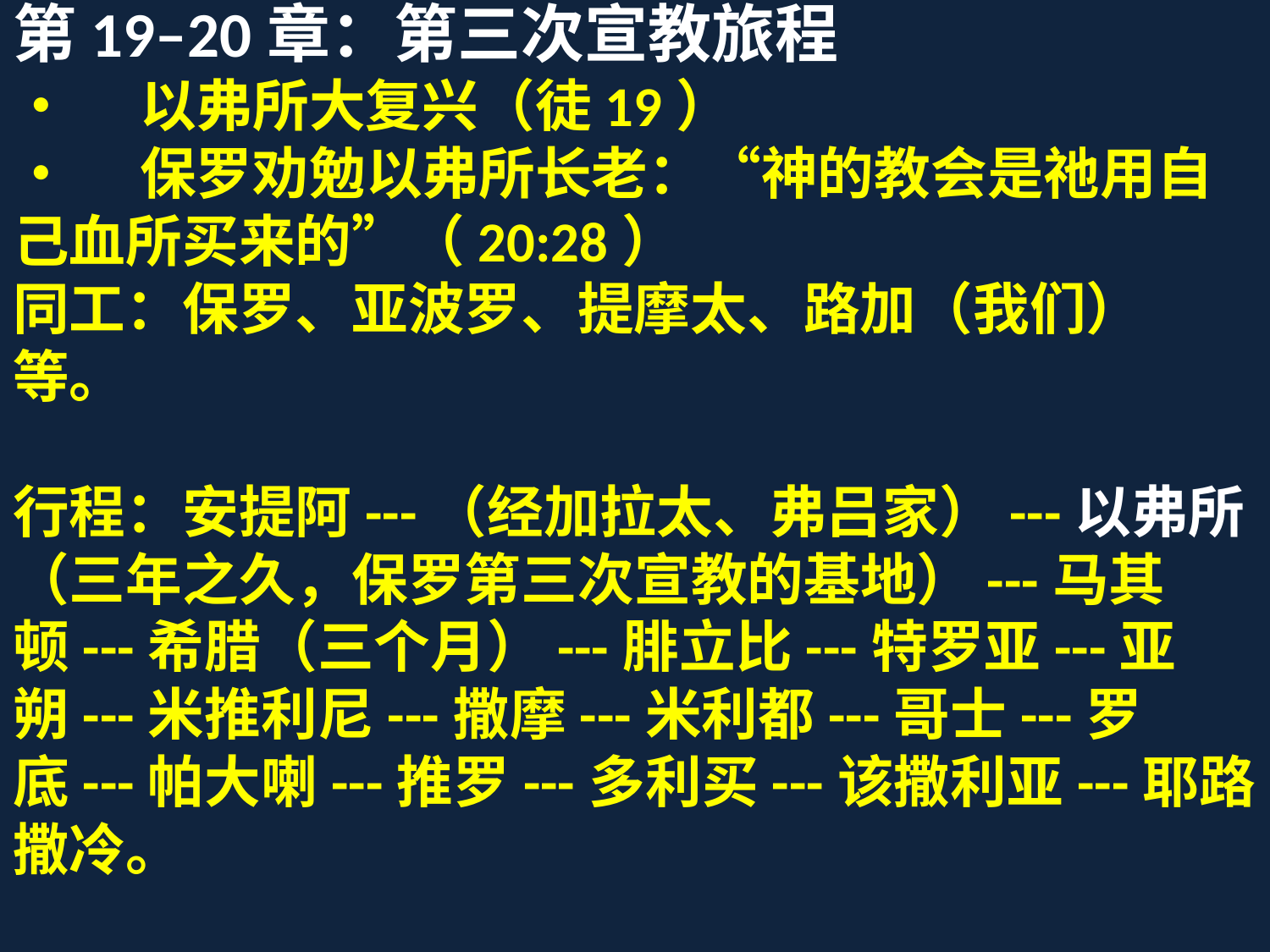

第19–20章：第三次宣教旅程
•	以弗所大复兴（徒19）
•	保罗劝勉以弗所长老：“神的教会是祂用自己血所买来的”（20:28）
同工：保罗、亚波罗、提摩太、路加（我们）等。

行程：安提阿---（经加拉太、弗吕家）---以弗所（三年之久，保罗第三次宣教的基地）---马其顿---希腊（三个月）---腓立比---特罗亚---亚朔---米推利尼---撒摩---米利都---哥士---罗底---帕大喇---推罗---多利买---该撒利亚---耶路撒冷。